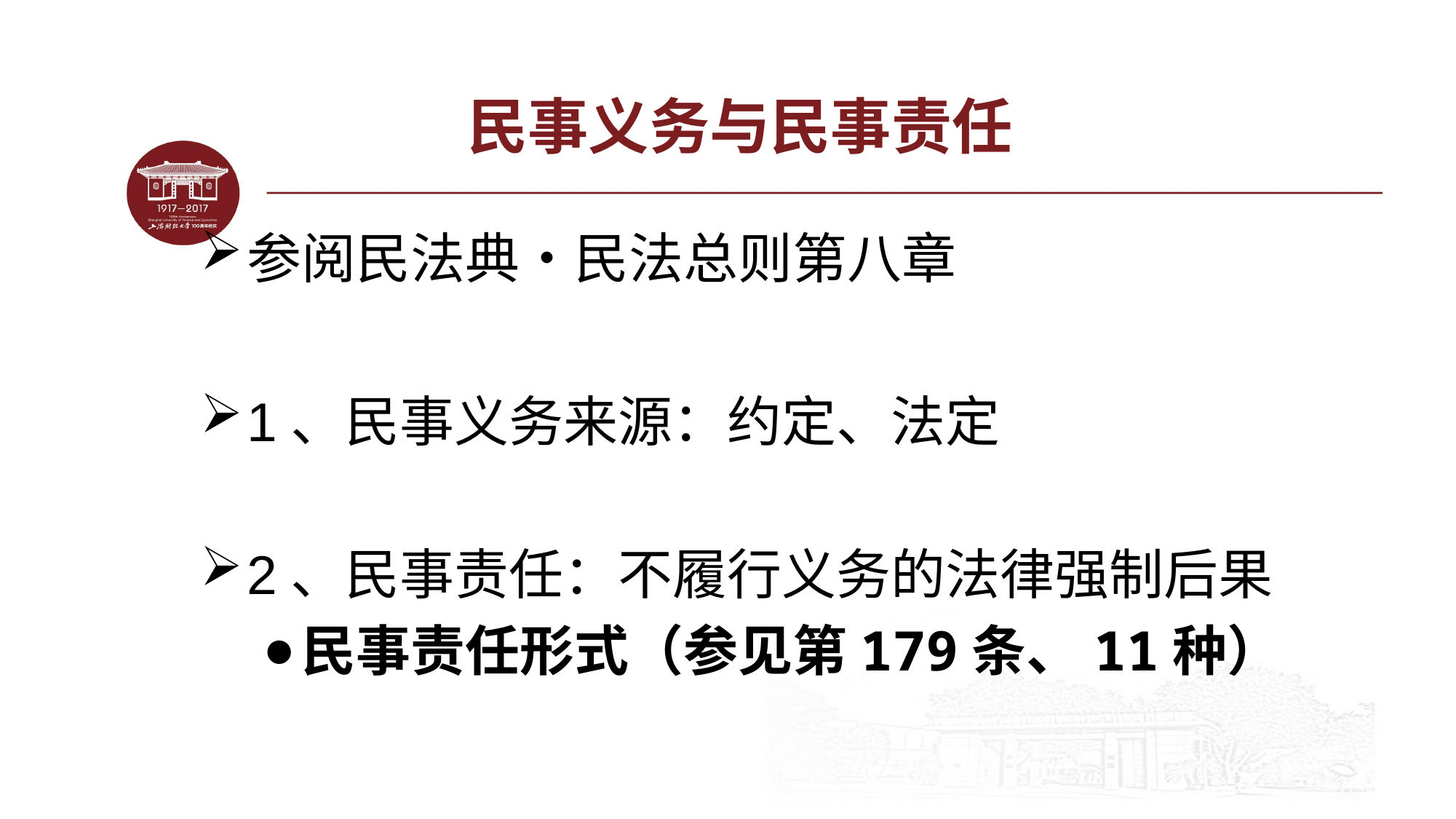

# 民事义务与民事责任
参阅民法典•民法总则第八章

1、民事义务来源：约定、法定

2、民事责任：不履行义务的法律强制后果
民事责任形式（参见第179条、11种）